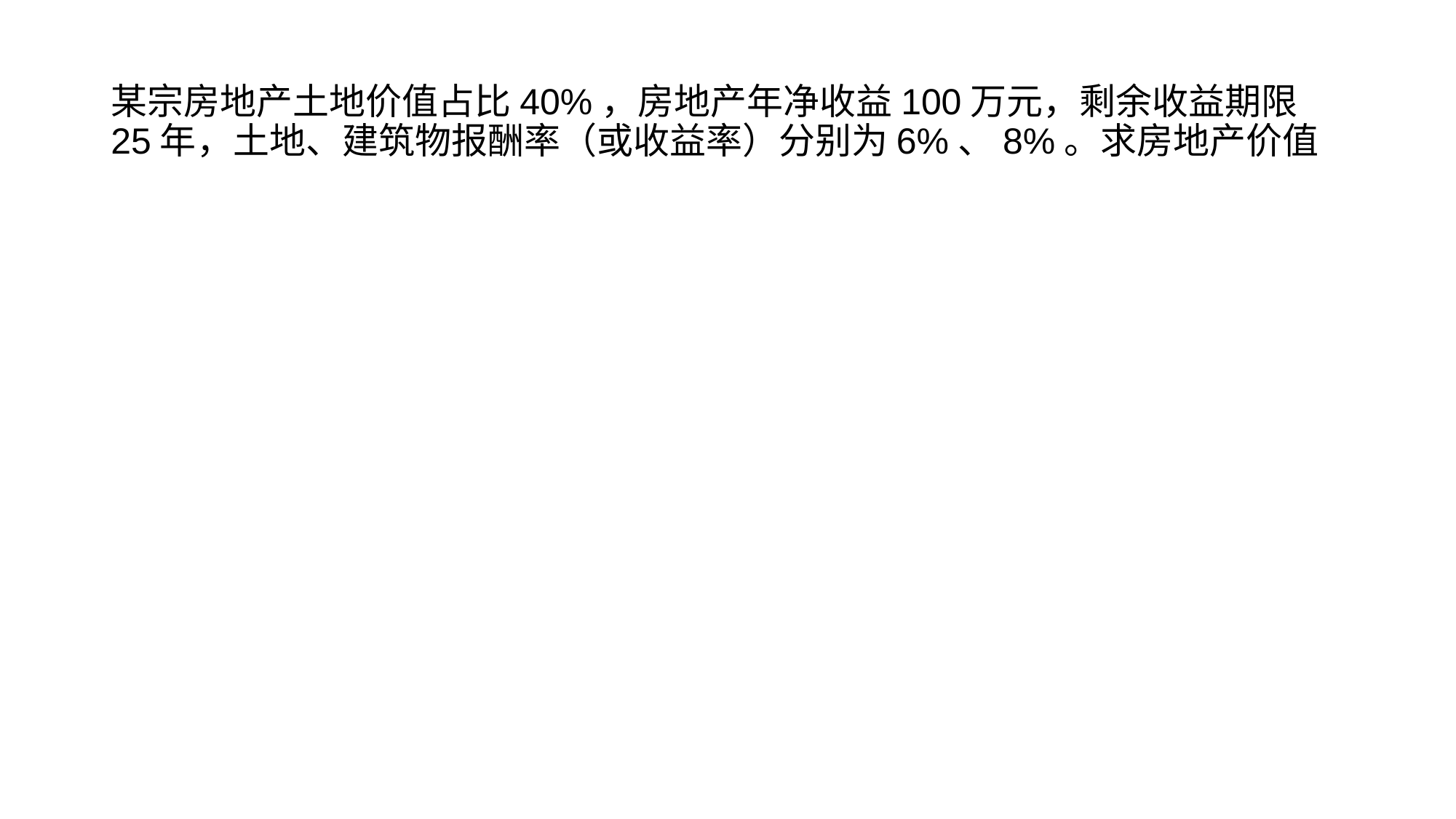

# 某宗房地产土地价值占比40%，房地产年净收益100万元，剩余收益期限25年，土地、建筑物报酬率（或收益率）分别为6%、8%。求房地产价值